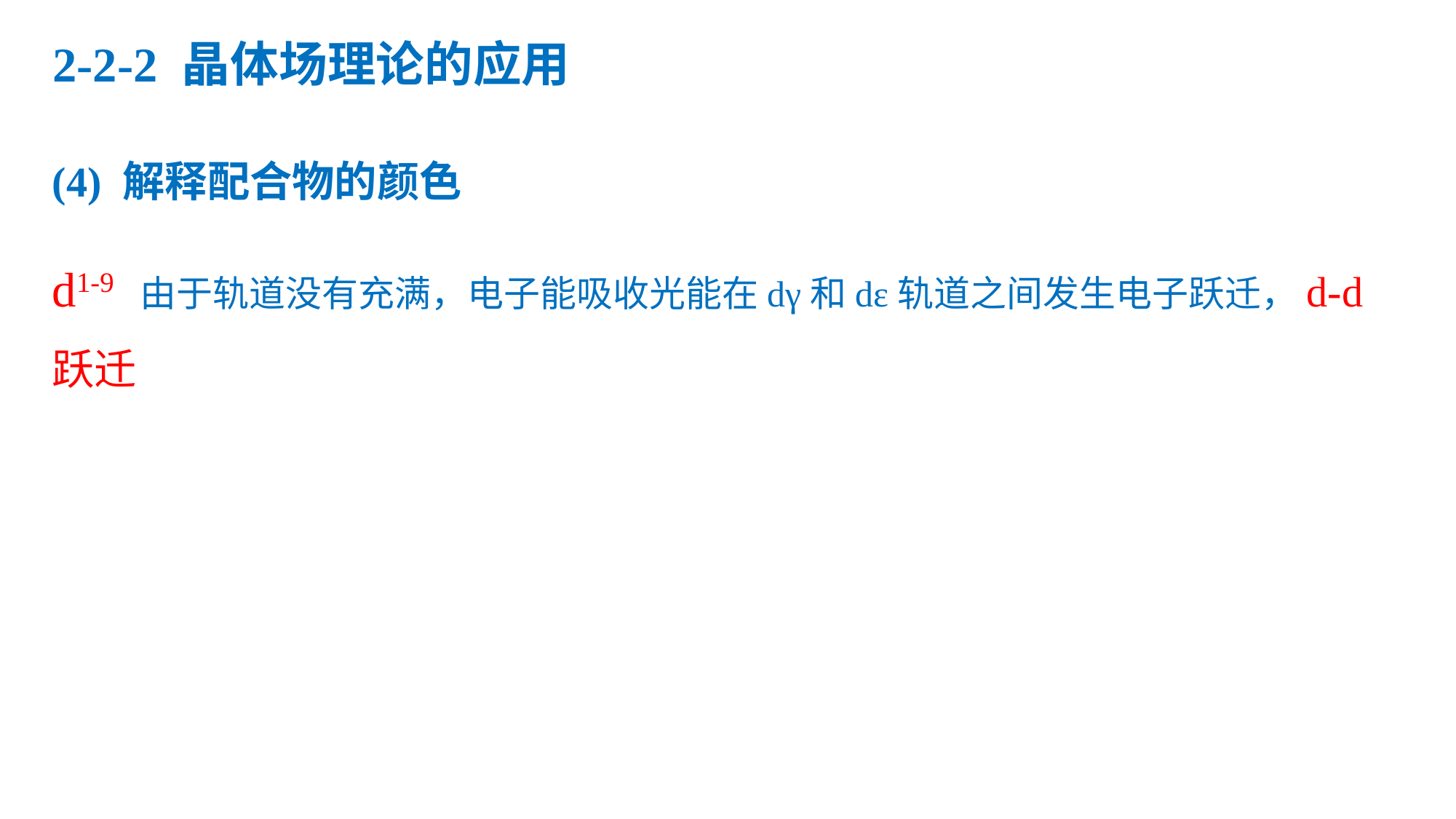

# 2-2-2 晶体场理论的应用
(4) 解释配合物的颜色
d1-9   由于轨道没有充满，电子能吸收光能在dγ和dε轨道之间发生电子跃迁，d-d跃迁